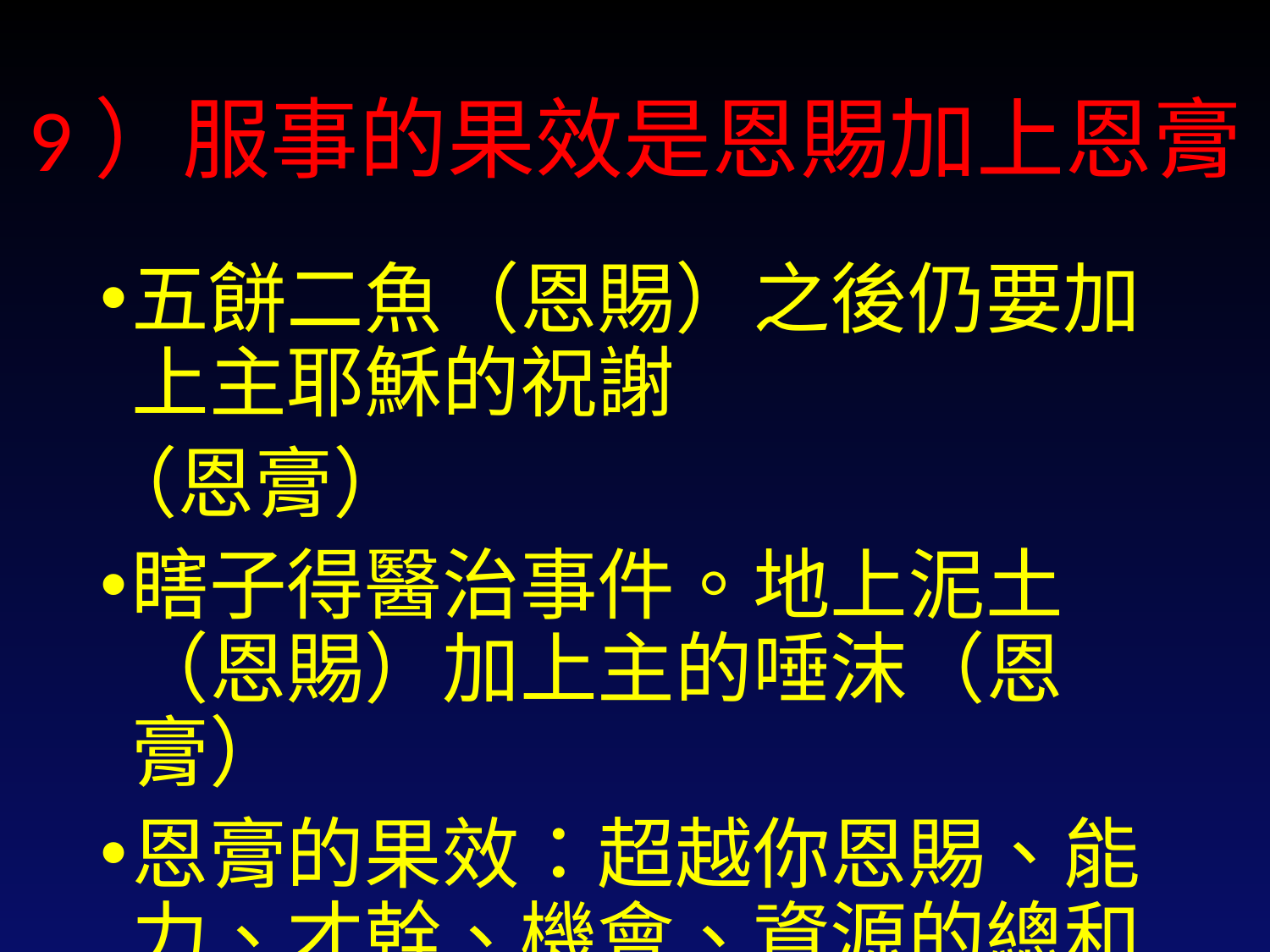

# 9）服事的果效是恩賜加上恩膏
五餅二魚（恩賜）之後仍要加上主耶穌的祝謝
（恩膏）
瞎子得醫治事件。地上泥土（恩賜）加上主的唾沫（恩膏）
恩膏的果效：超越你恩賜、能力、才幹、機會、資源的總和